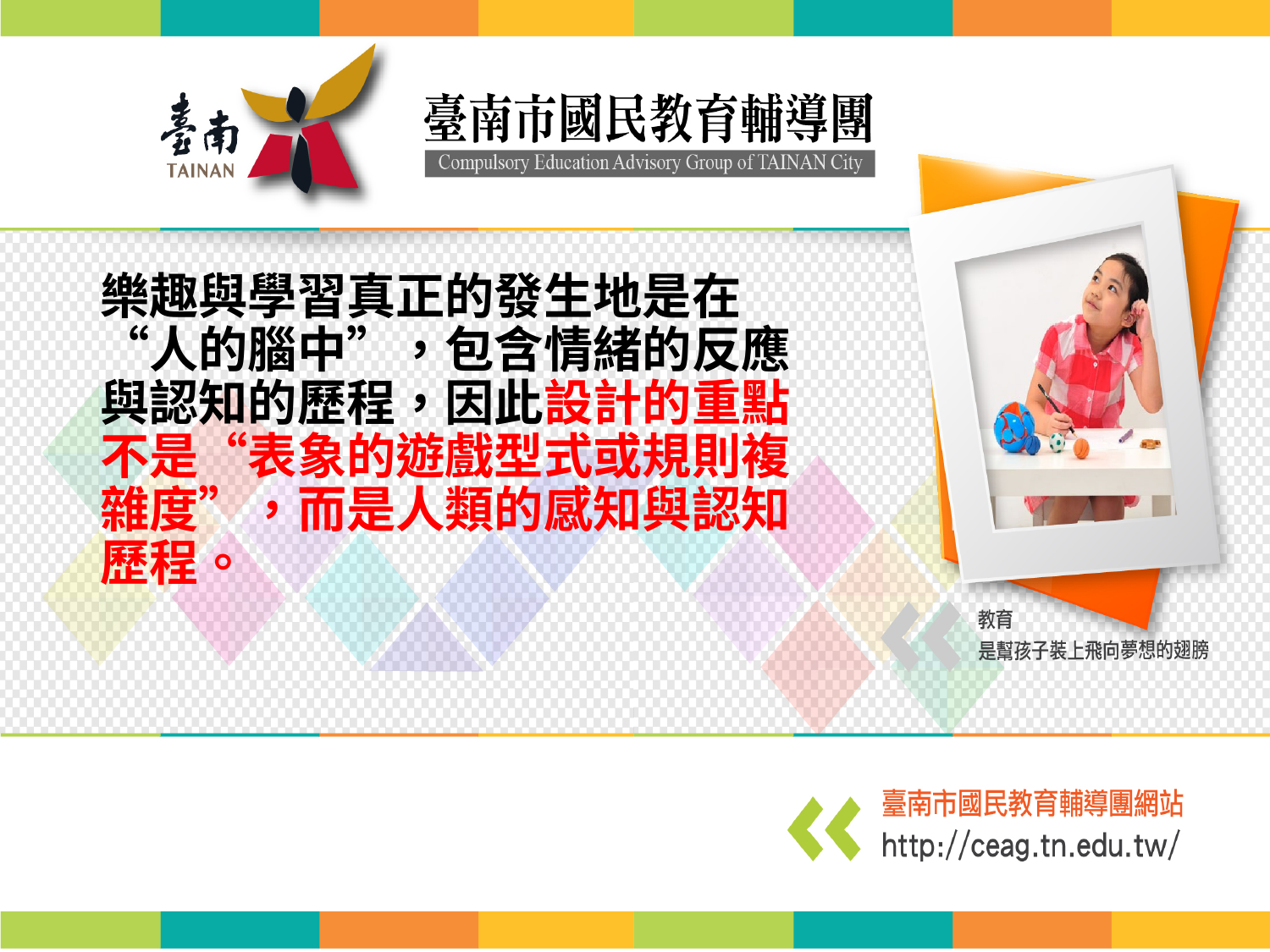

# 樂趣與學習真正的發生地是在 “人的腦中”，包含情緒的反應與認知的歷程，因此設計的重點不是“表象的遊戲型式或規則複雜度”，而是人類的感知與認知歷程。